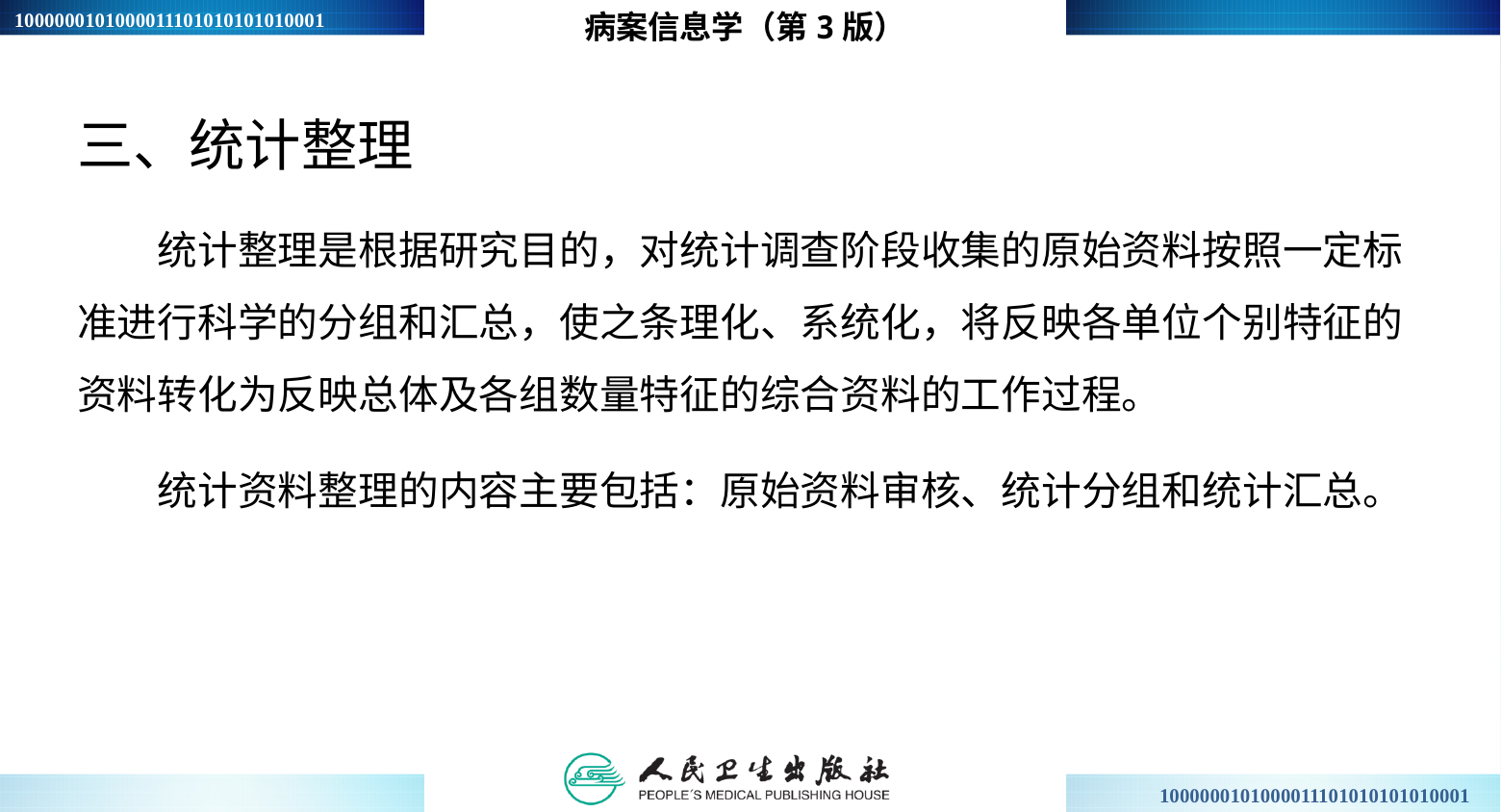

病案信息学（第3版）
三、统计整理
　　统计整理是根据研究目的，对统计调查阶段收集的原始资料按照一定标准进行科学的分组和汇总，使之条理化、系统化，将反映各单位个别特征的资料转化为反映总体及各组数量特征的综合资料的工作过程。
　　统计资料整理的内容主要包括：原始资料审核、统计分组和统计汇总。